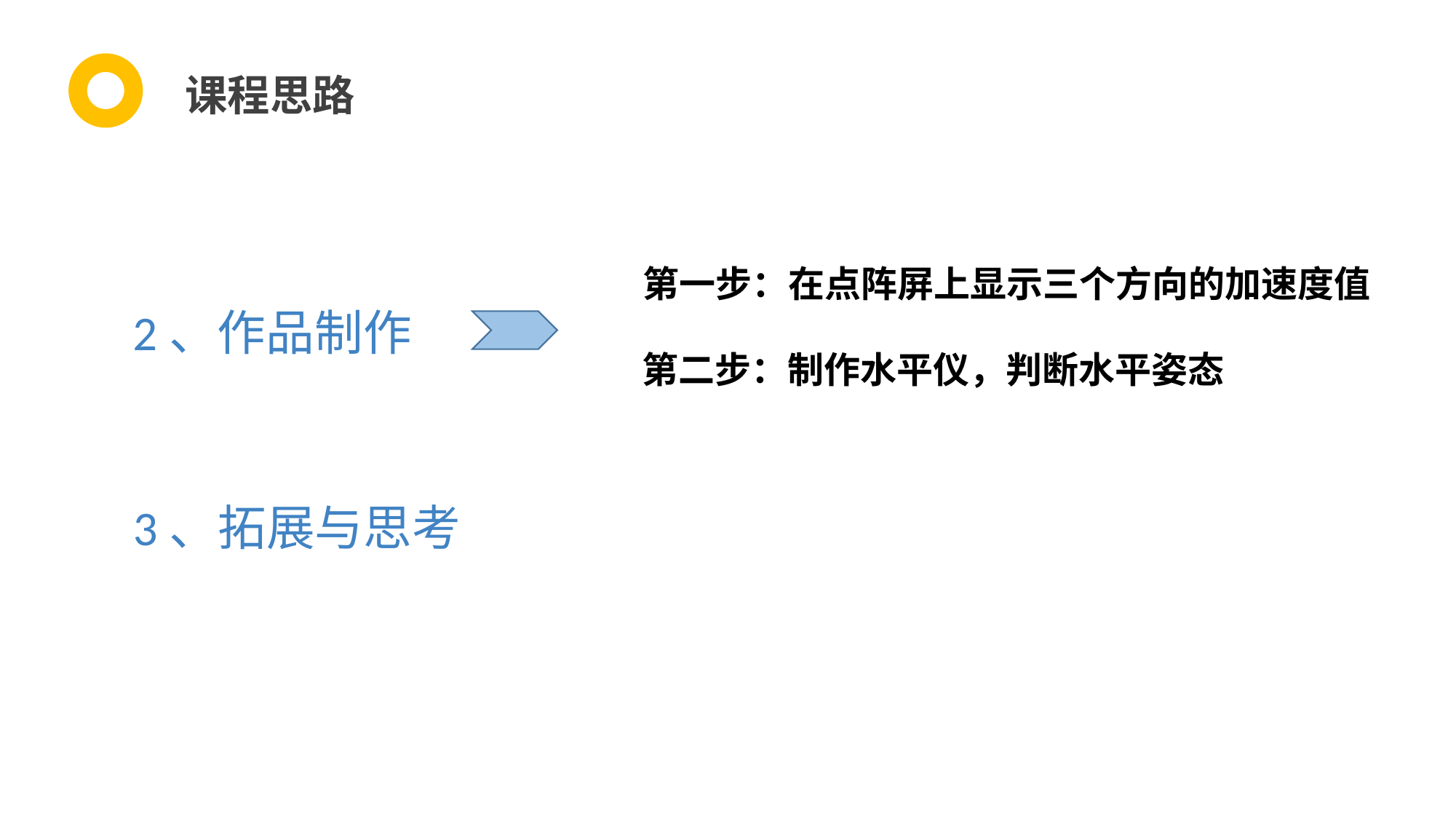

课程思路
第一步：在点阵屏上显示三个方向的加速度值
2、作品制作

第二步：制作水平仪，判断水平姿态
3、拓展与思考